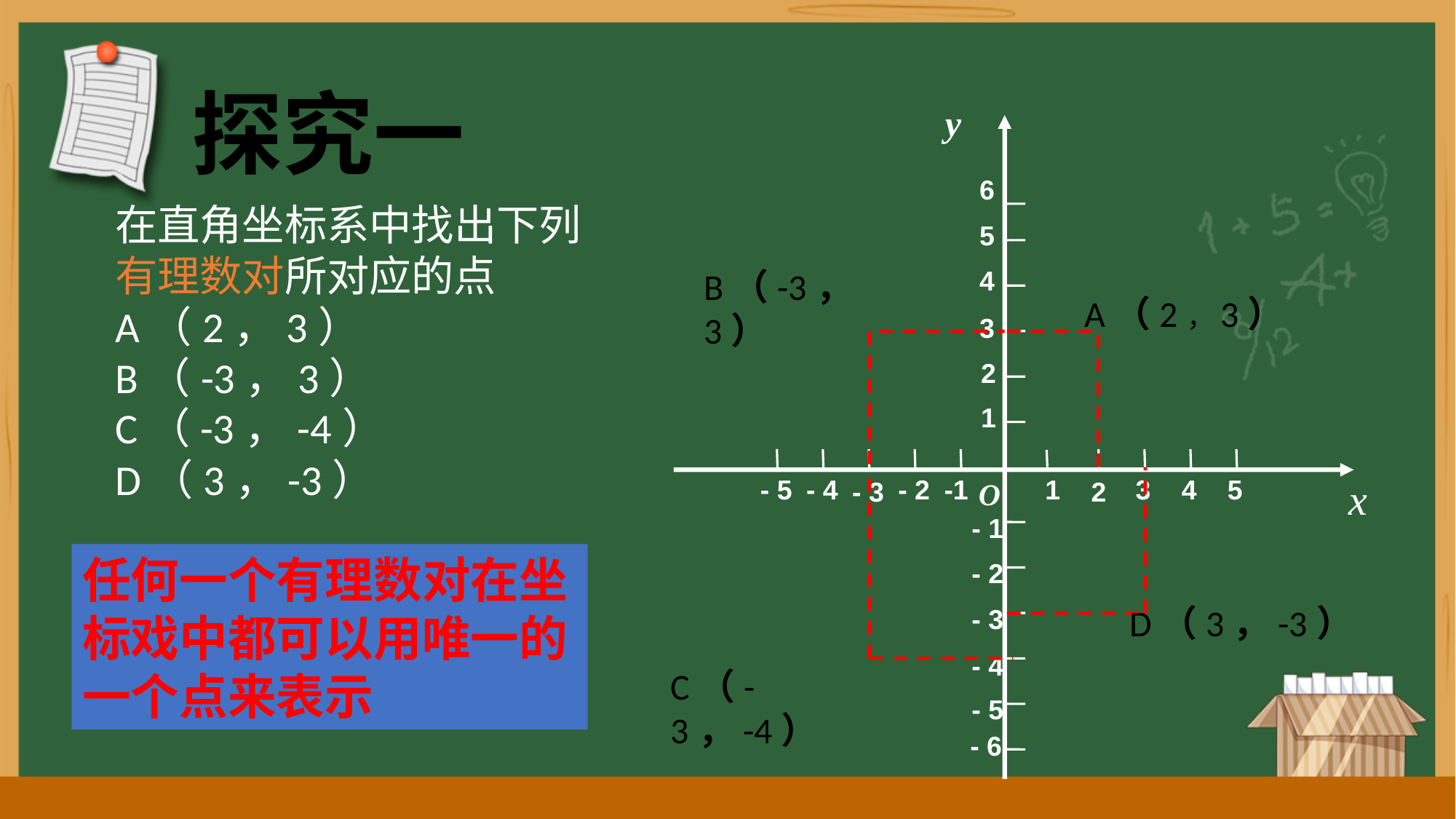

探究一
y

O

 6
 5
 4
 3
2
1
- 1
- 2
- 3
- 4
- 5
 - 6
- 5
- 4
- 3
- 2
-1
1
 3
2
 4
 5

x

在直角坐标系中找出下列有理数对所对应的点
A（2，3）
B（-3，3）
C（-3，-4）
D（3，-3）

B（-3，3）
A（2，3）

任何一个有理数对在坐标戏中都可以用唯一的一个点来表示
D（3，-3）

C（-3，-4）